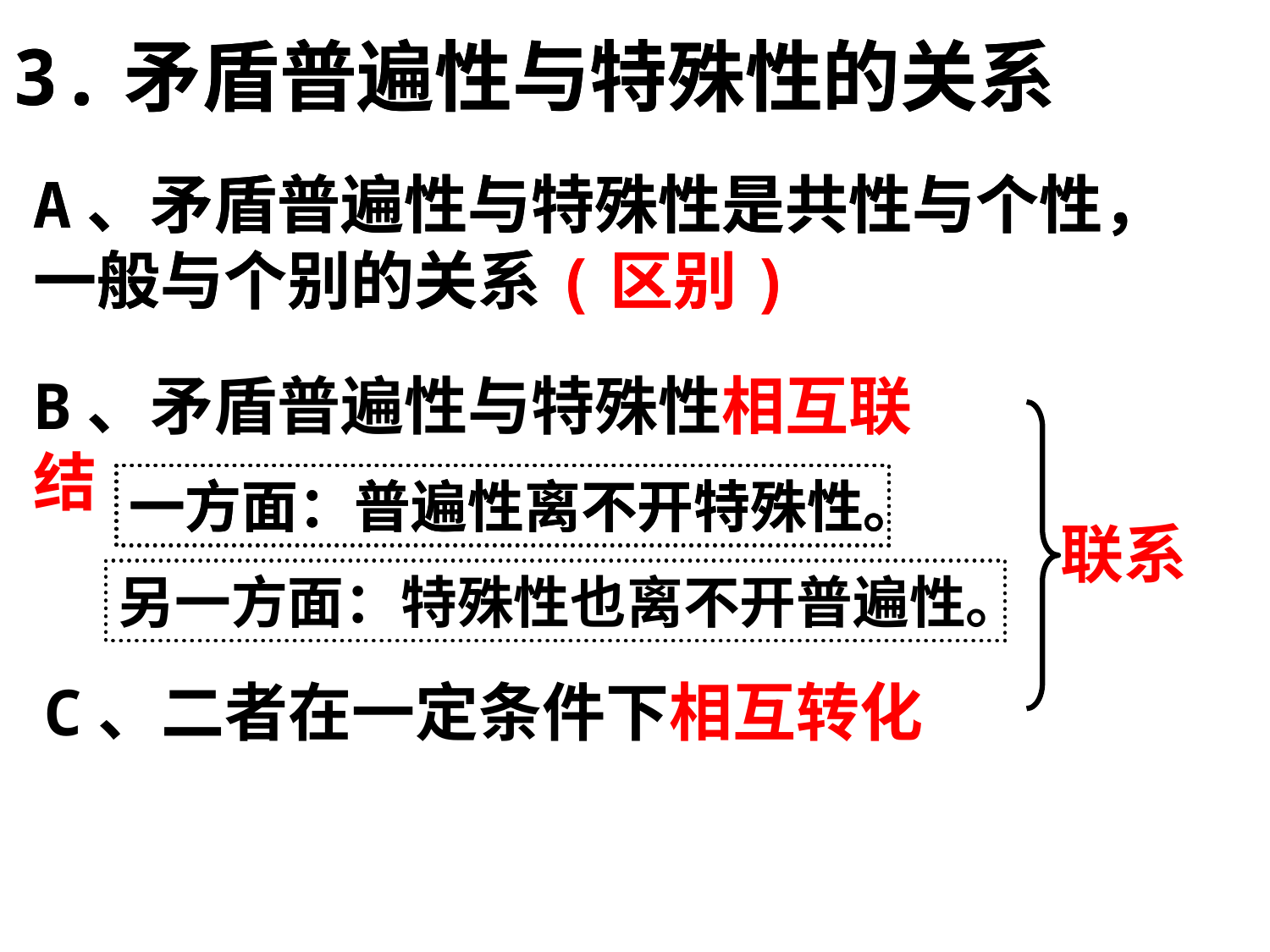

3.矛盾普遍性与特殊性的关系
3.矛盾普遍性与特殊性的关系
A、矛盾普遍性与特殊性是共性与个性，一般与个别的关系(区别)
A、矛盾普遍性与特殊性是共性与个性，一般与个别的关系(区别)
B、矛盾普遍性与特殊性相互联结

联系
一方面：普遍性离不开特殊性。
一方面：普遍性离不开特殊性。
另一方面：特殊性也离不开普遍性。
C、二者在一定条件下相互转化